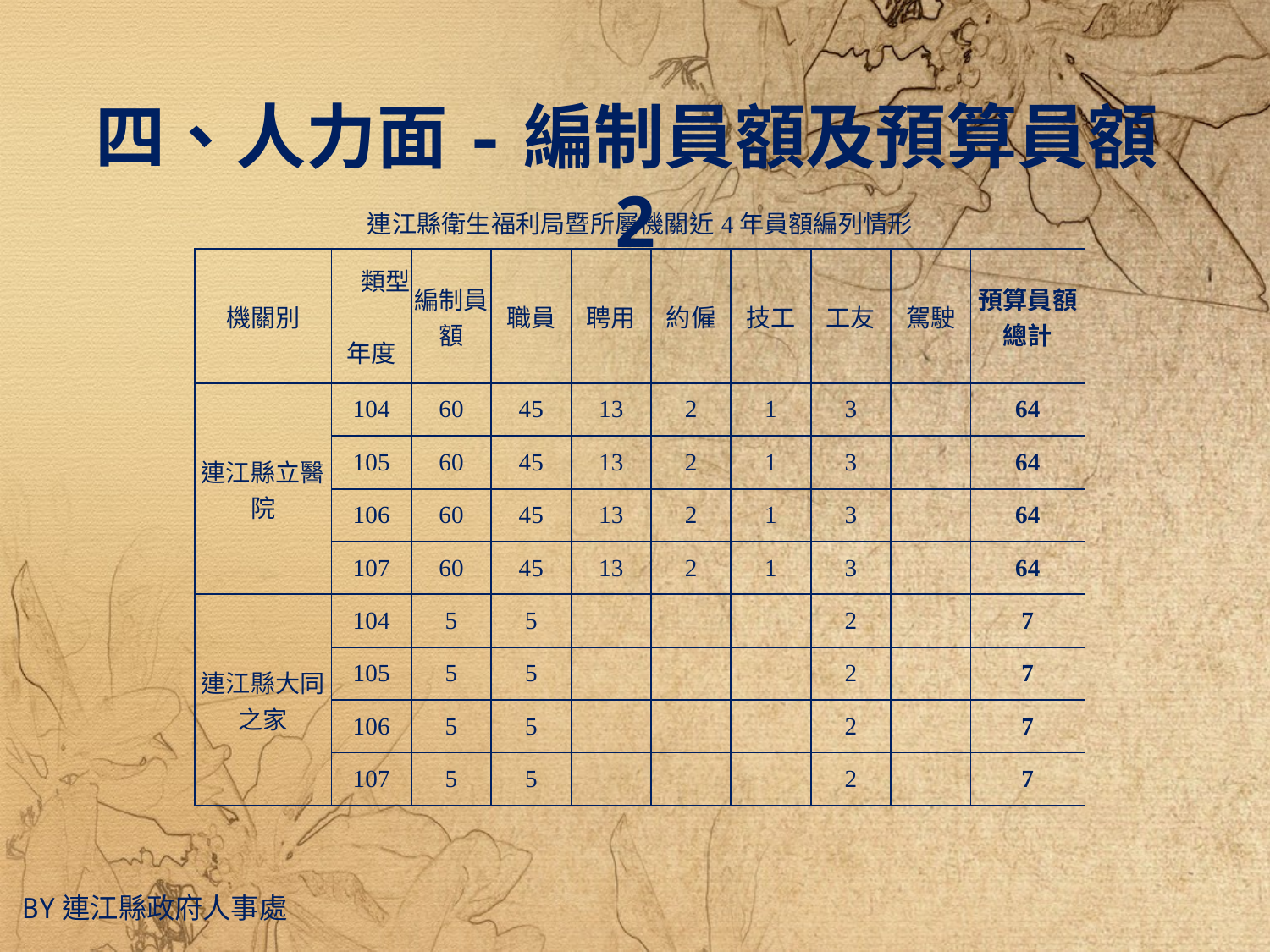

四、人力面-編制員額及預算員額2
| 連江縣衛生福利局暨所屬機關近4年員額編列情形 |  |  |  |  |  |  |  |  |  |
| --- | --- | --- | --- | --- | --- | --- | --- | --- | --- |
| 機關別 | 類型 年度 | 編制員額 | 職員 | 聘用 | 約僱 | 技工 | 工友 | 駕駛 | 預算員額 總計 |
| 連江縣立醫院 | 104 | 60 | 45 | 13 | 2 | 1 | 3 |  | 64 |
|  | 105 | 60 | 45 | 13 | 2 | 1 | 3 |  | 64 |
|  | 106 | 60 | 45 | 13 | 2 | 1 | 3 |  | 64 |
|  | 107 | 60 | 45 | 13 | 2 | 1 | 3 |  | 64 |
| 連江縣大同之家 | 104 | 5 | 5 |  |  |  | 2 |  | 7 |
|  | 105 | 5 | 5 |  |  |  | 2 |  | 7 |
|  | 106 | 5 | 5 |  |  |  | 2 |  | 7 |
|  | 107 | 5 | 5 |  |  |  | 2 |  | 7 |
By連江縣政府人事處